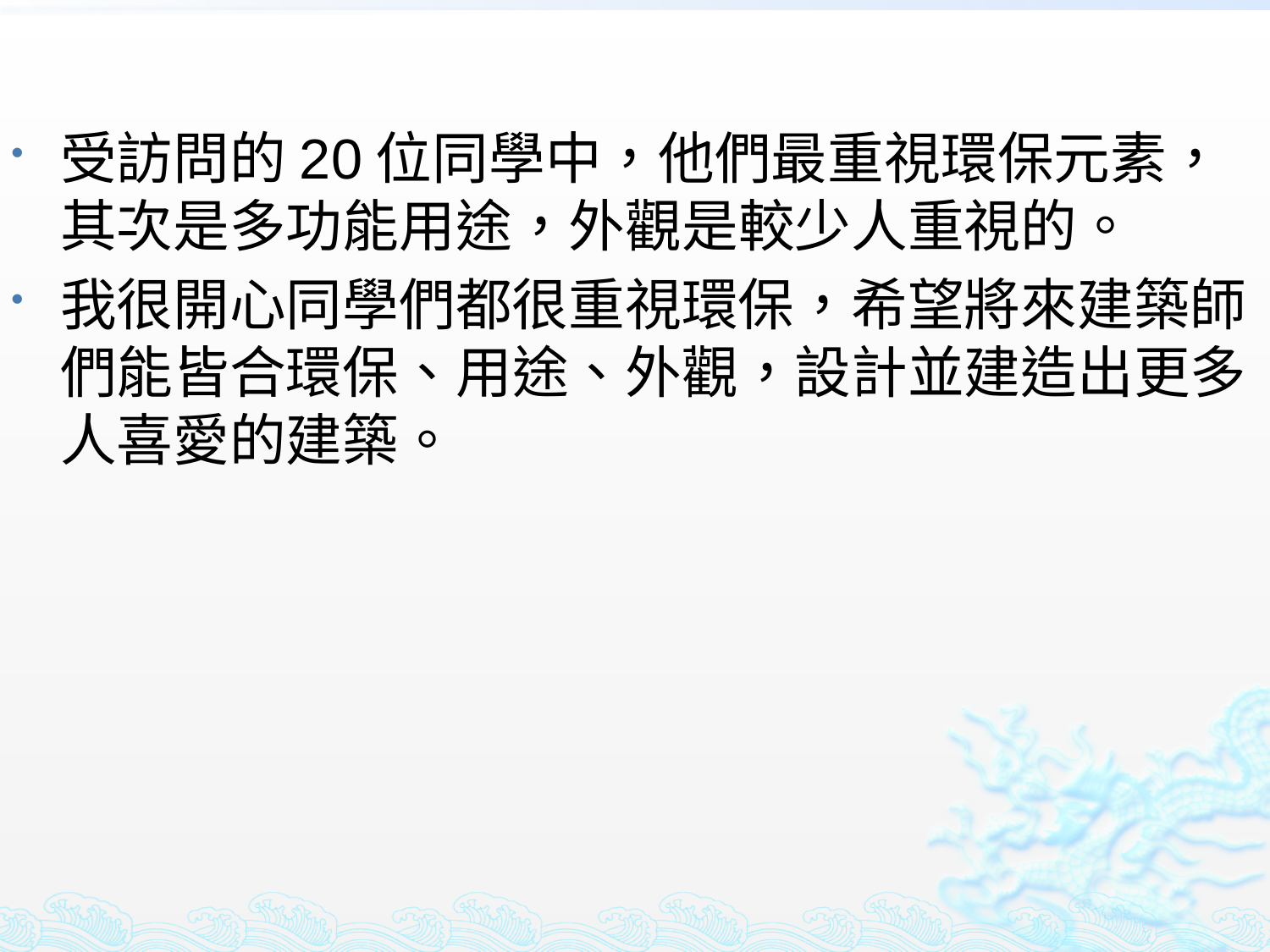

受訪問的20位同學中，他們最重視環保元素，其次是多功能用途，外觀是較少人重視的。
我很開心同學們都很重視環保，希望將來建築師們能皆合環保、用途、外觀，設計並建造出更多人喜愛的建築。